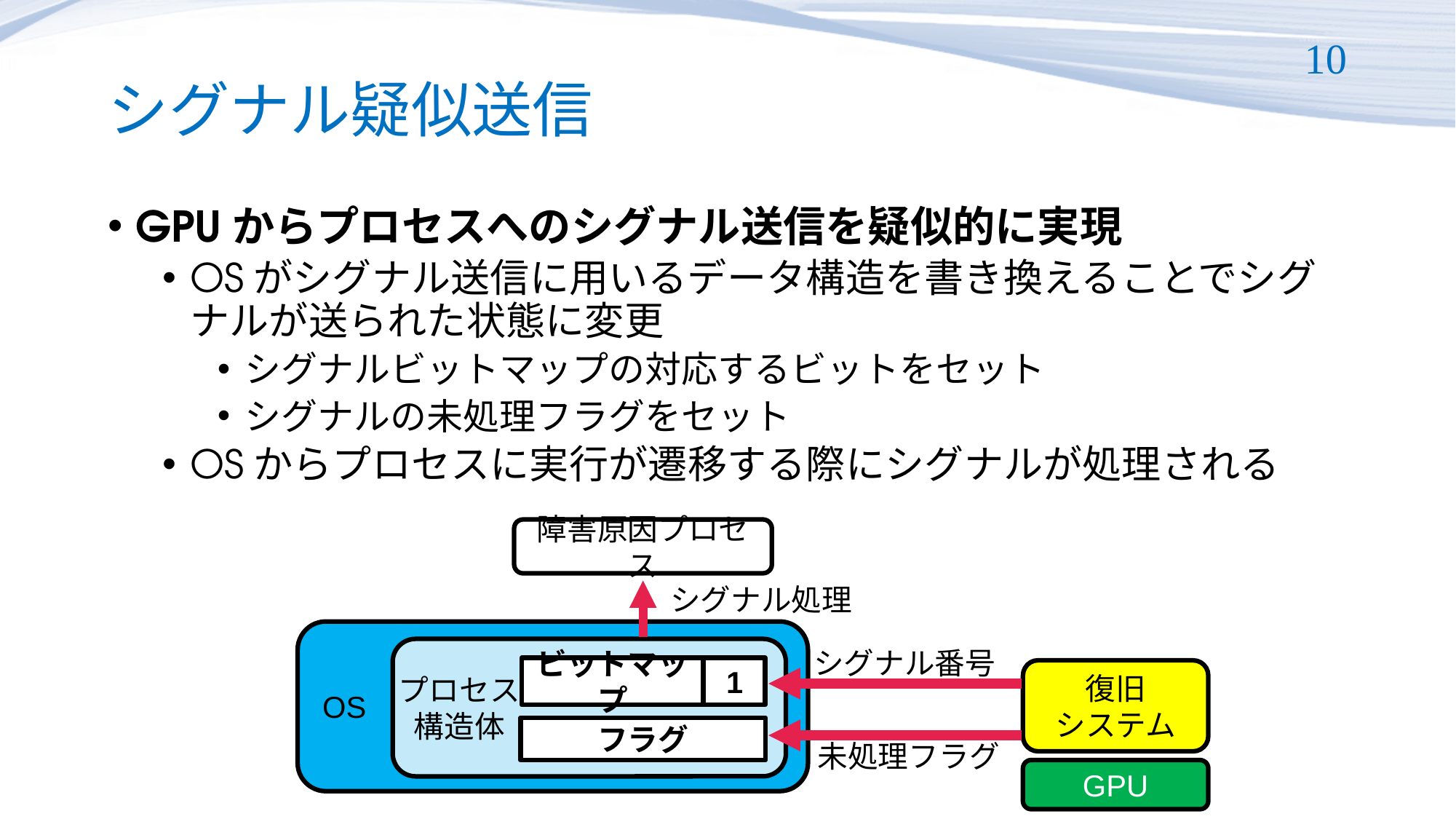

# シグナル疑似送信
10
GPUからプロセスへのシグナル送信を疑似的に実現
OSがシグナル送信に用いるデータ構造を書き換えることでシグナルが送られた状態に変更
シグナルビットマップの対応するビットをセット
シグナルの未処理フラグをセット
OSからプロセスに実行が遷移する際にシグナルが処理される

障害原因プロセス
シグナル処理
 OS
シグナル番号

0
ビットマップ
復旧
システム
プロセス
構造体
1
フラグ
未処理フラグ
GPU